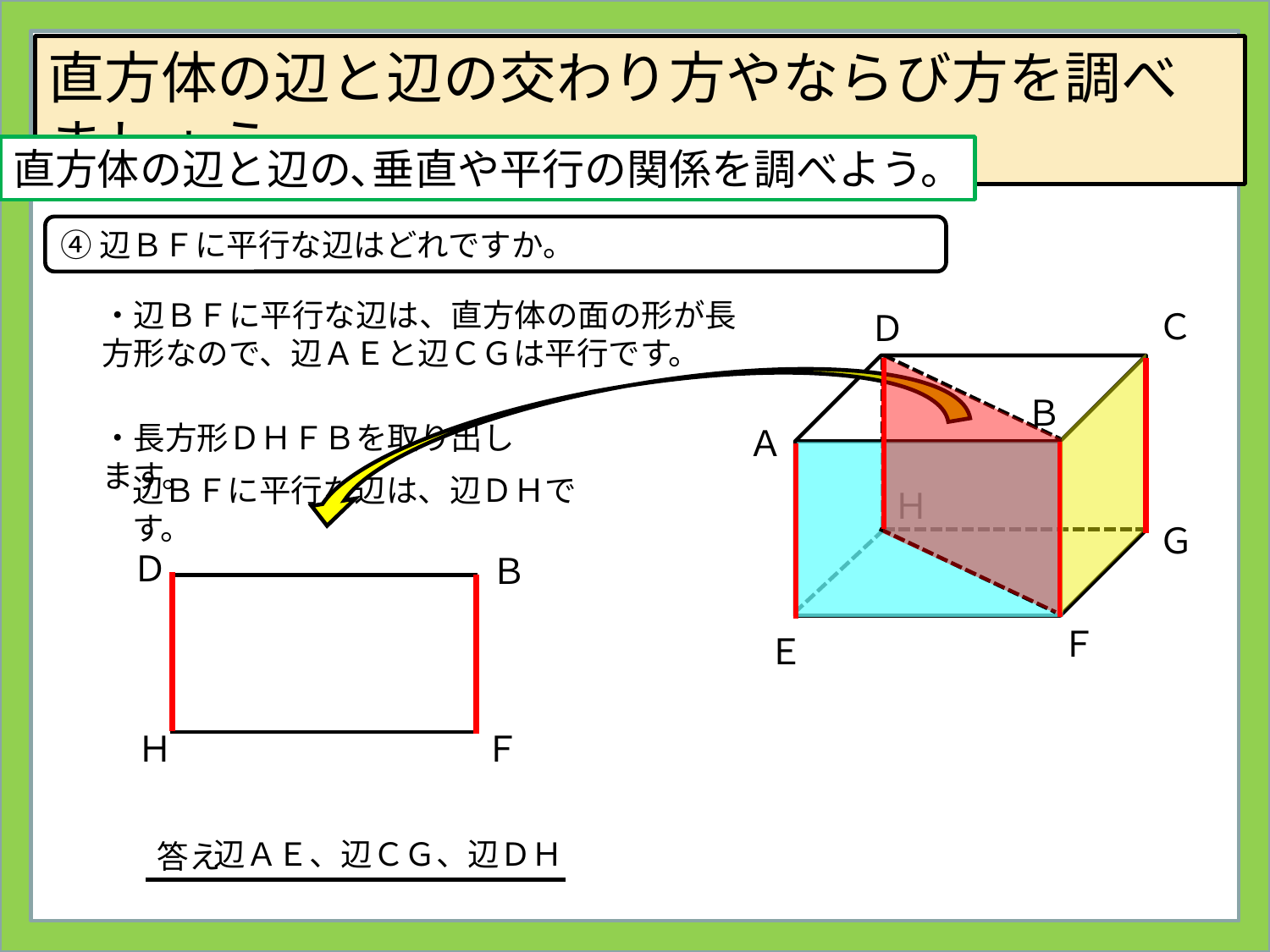

直方体の辺と辺の交わり方やならび方を調べましょう。

直方体の辺と辺の､垂直や平行の関係を調べよう。
④辺ＢＦに平行な辺はどれですか。
・辺ＢＦに平行な辺は、直方体の面の形が長方形なので、辺ＡＥと辺ＣＧは平行です。
Ｃ
Ｄ

Ｂ

・長方形ＤＨＦＢを取り出します。
Ａ

辺ＢＦに平行な辺は、辺ＤＨです。
Ｈ
Ｇ
Ｄ
Ｂ

Ｈ
Ｆ
Ｆ
Ｅ
辺ＡＥ、辺ＣＧ、辺ＤＨ
答え